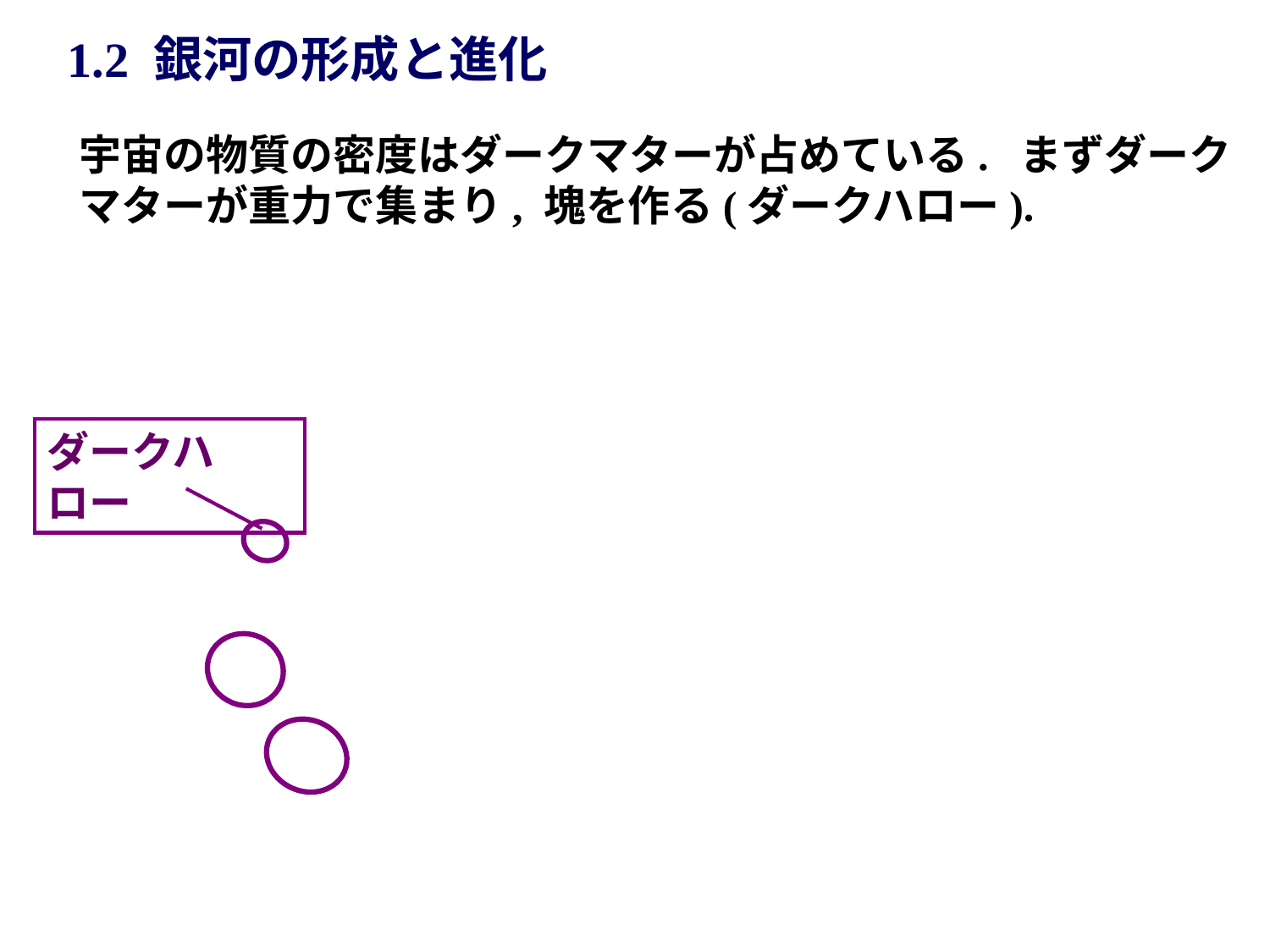

1.2 銀河の形成と進化
宇宙の物質の密度はダークマターが占めている.  まずダークマターが重力で集まり, 塊を作る(ダークハロー).
ダークハロー